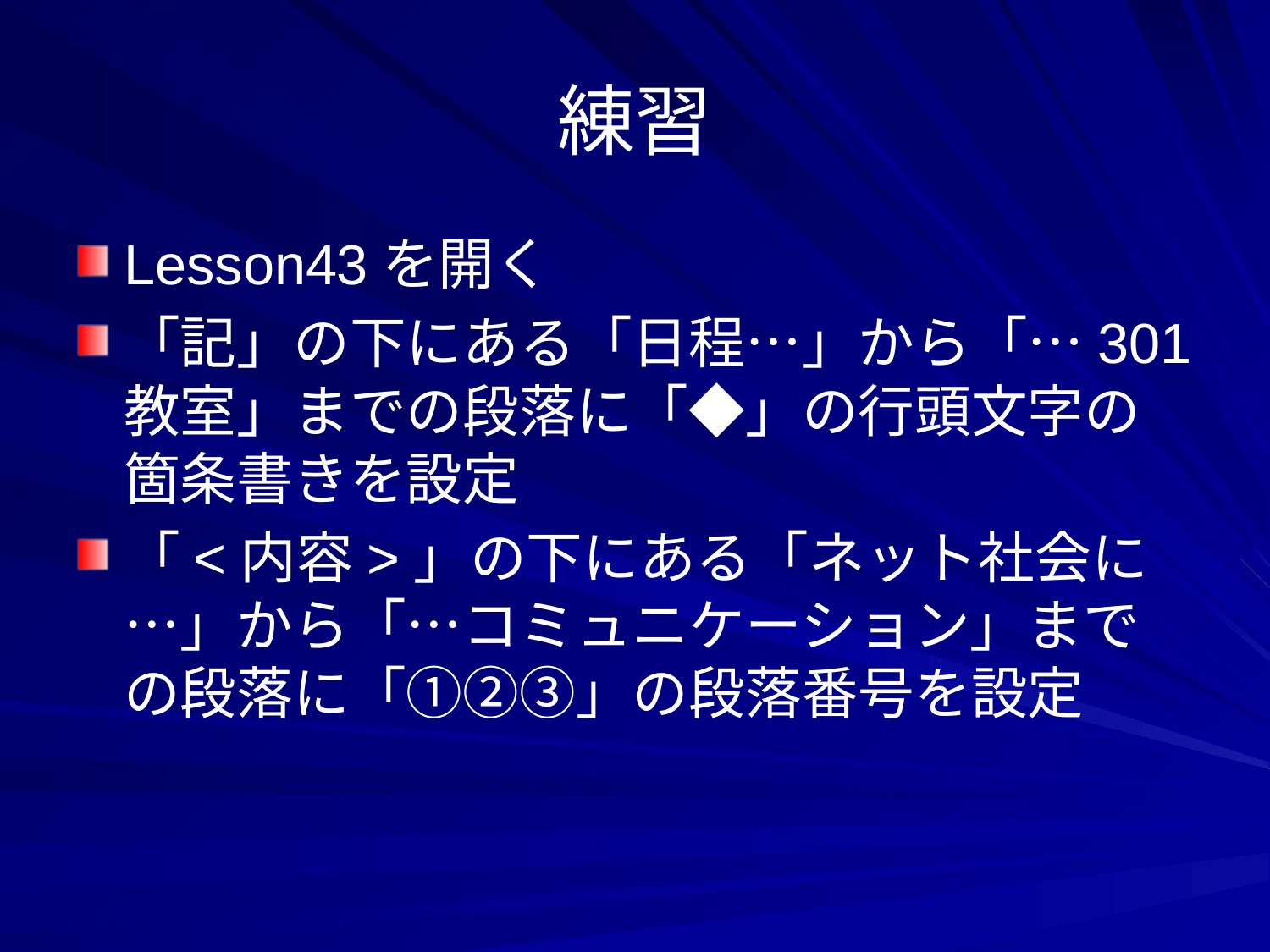

# 練習
Lesson43を開く
「記」の下にある「日程…」から「…301教室」までの段落に「◆」の行頭文字の箇条書きを設定
「<内容>」の下にある「ネット社会に…」から「…コミュニケーション」までの段落に「①②③」の段落番号を設定